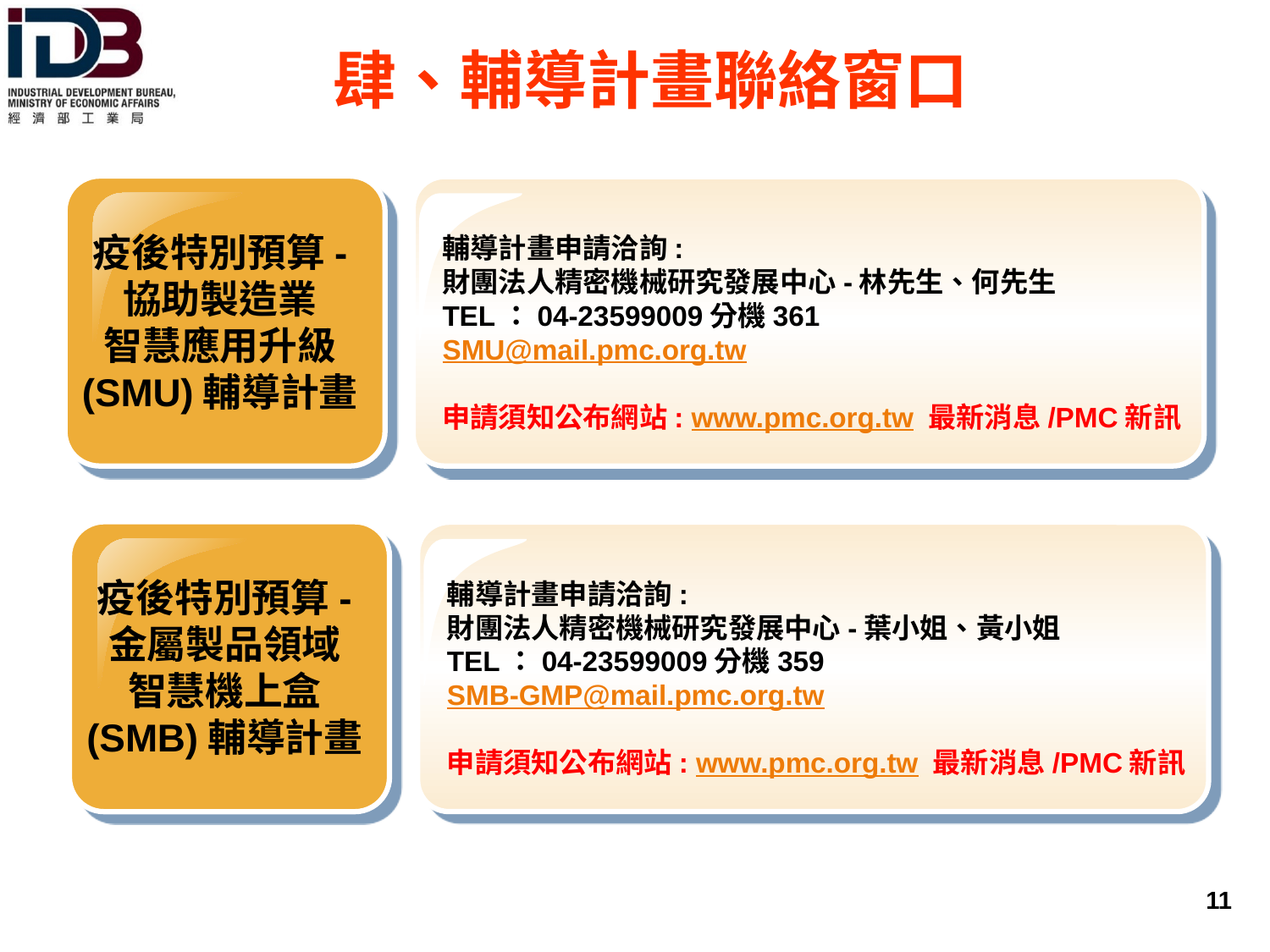

# 肆、輔導計畫聯絡窗口

輔導計畫申請洽詢:
財團法人精密機械研究發展中心-林先生、何先生
TEL：04-23599009分機361
SMU@mail.pmc.org.tw

申請須知公布網站: www.pmc.org.tw 最新消息/PMC新訊
疫後特別預算-
協助製造業
智慧應用升級
(SMU)輔導計畫

輔導計畫申請洽詢:
財團法人精密機械研究發展中心-葉小姐、黃小姐
TEL：04-23599009分機359
SMB-GMP@mail.pmc.org.tw

申請須知公布網站: www.pmc.org.tw 最新消息/PMC新訊
疫後特別預算-
金屬製品領域
智慧機上盒
(SMB)輔導計畫
 11